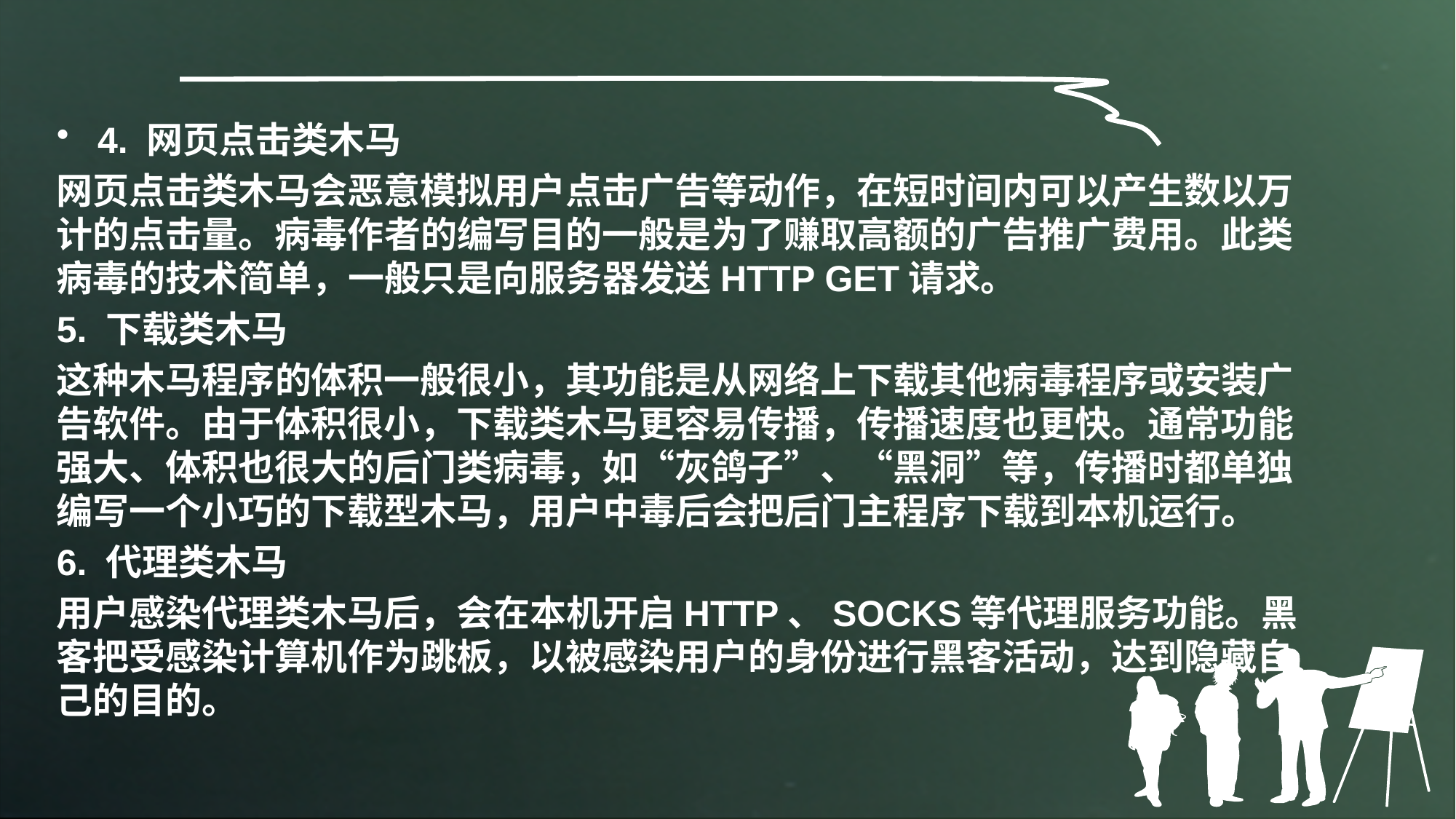

4. 网页点击类木马
网页点击类木马会恶意模拟用户点击广告等动作，在短时间内可以产生数以万计的点击量。病毒作者的编写目的一般是为了赚取高额的广告推广费用。此类病毒的技术简单，一般只是向服务器发送HTTP GET请求。
5. 下载类木马
这种木马程序的体积一般很小，其功能是从网络上下载其他病毒程序或安装广告软件。由于体积很小，下载类木马更容易传播，传播速度也更快。通常功能强大、体积也很大的后门类病毒，如“灰鸽子”、“黑洞”等，传播时都单独编写一个小巧的下载型木马，用户中毒后会把后门主程序下载到本机运行。
6. 代理类木马
用户感染代理类木马后，会在本机开启HTTP、SOCKS等代理服务功能。黑客把受感染计算机作为跳板，以被感染用户的身份进行黑客活动，达到隐藏自己的目的。